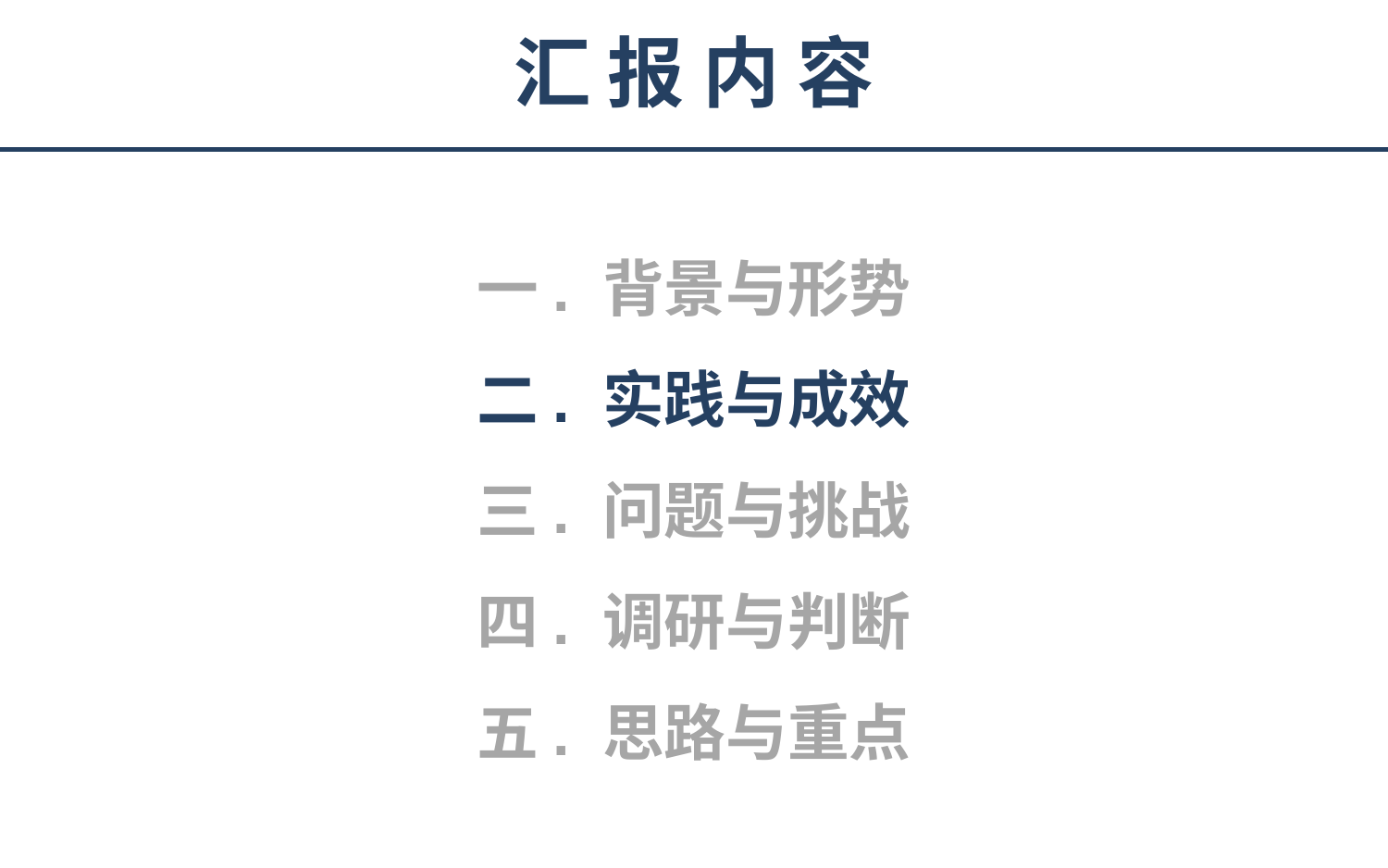

# 汇 报 内 容
一. 背景与形势
二. 实践与成效
三. 问题与挑战
四. 调研与判断
五. 思路与重点